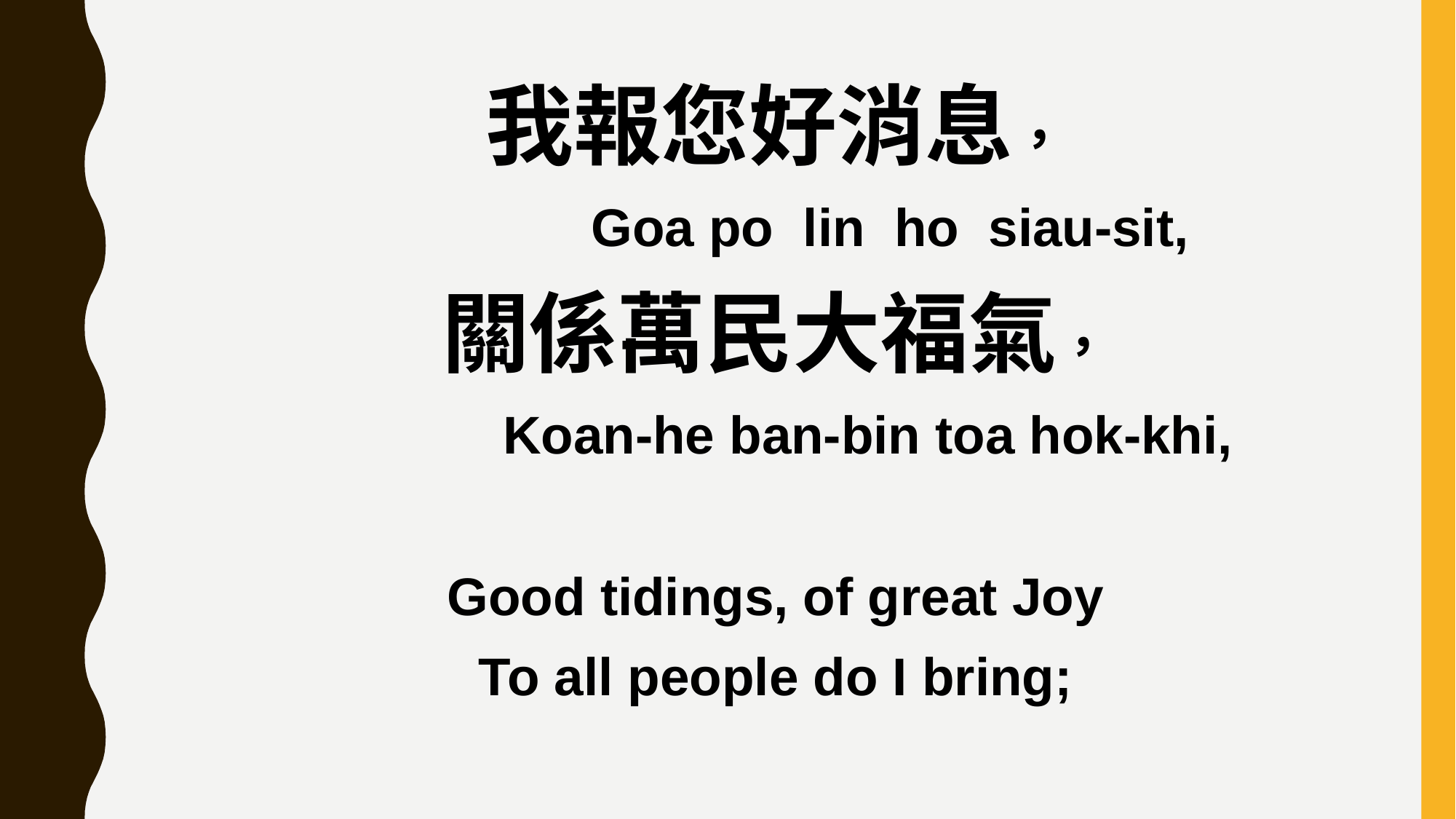

我報您好消息，
                               Goa po  lin  ho  siau-sit,
關係萬民大福氣，
                         Koan-he ban-bin toa hok-khi,

Good tidings, of great Joy
To all people do I bring;